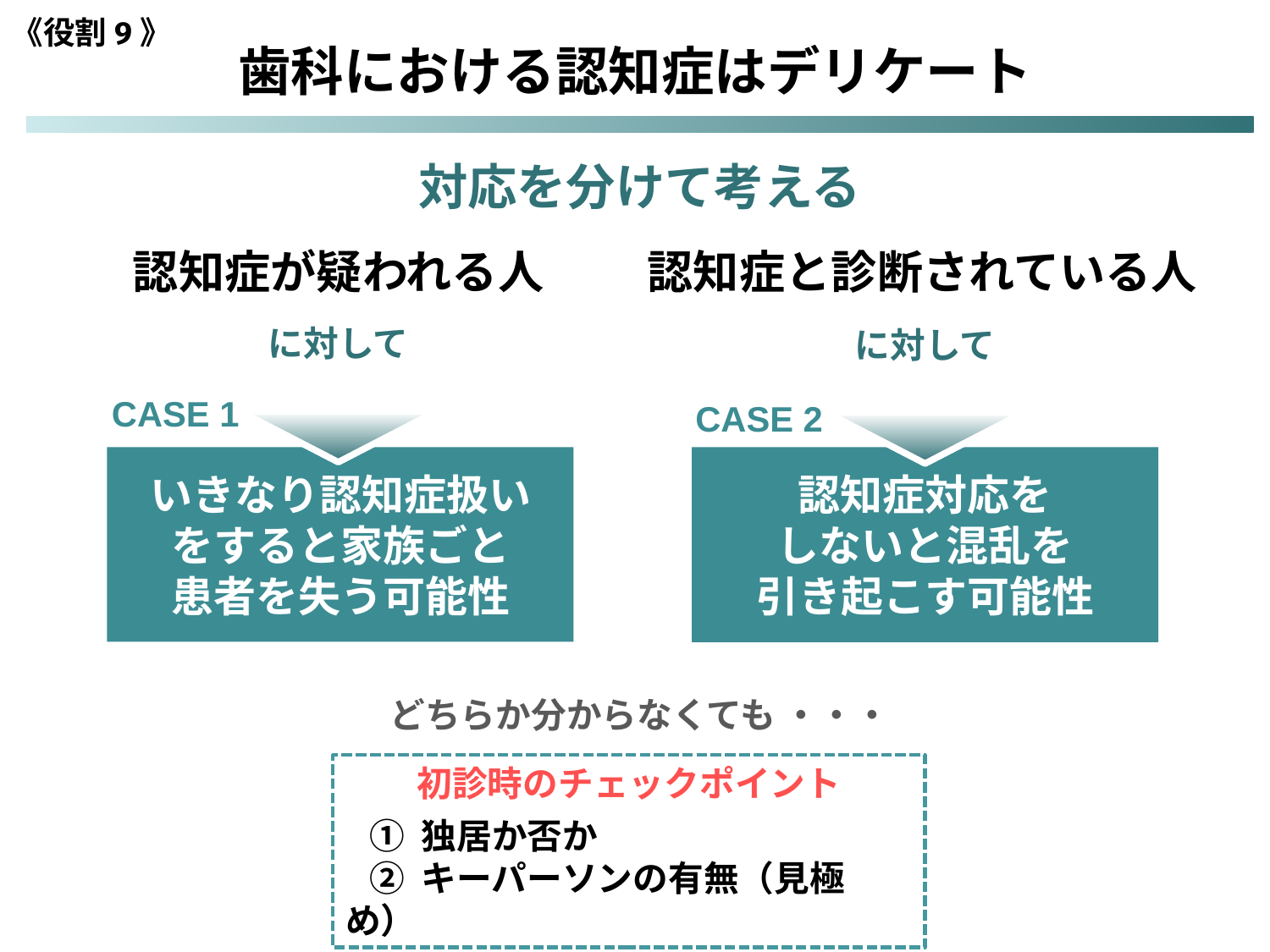

《役割9》
歯科における認知症はデリケート

対応を分けて考える
認知症が疑われる人
認知症と診断されている人
に対して
に対して
CASE 1
CASE 2

いきなり認知症扱い
をすると家族ごと
患者を失う可能性
認知症対応を
しないと混乱を
引き起こす可能性
どちらか分からなくても ・・・
初診時のチェックポイント
   ① 独居か否か
   ② キーパーソンの有無（見極め）